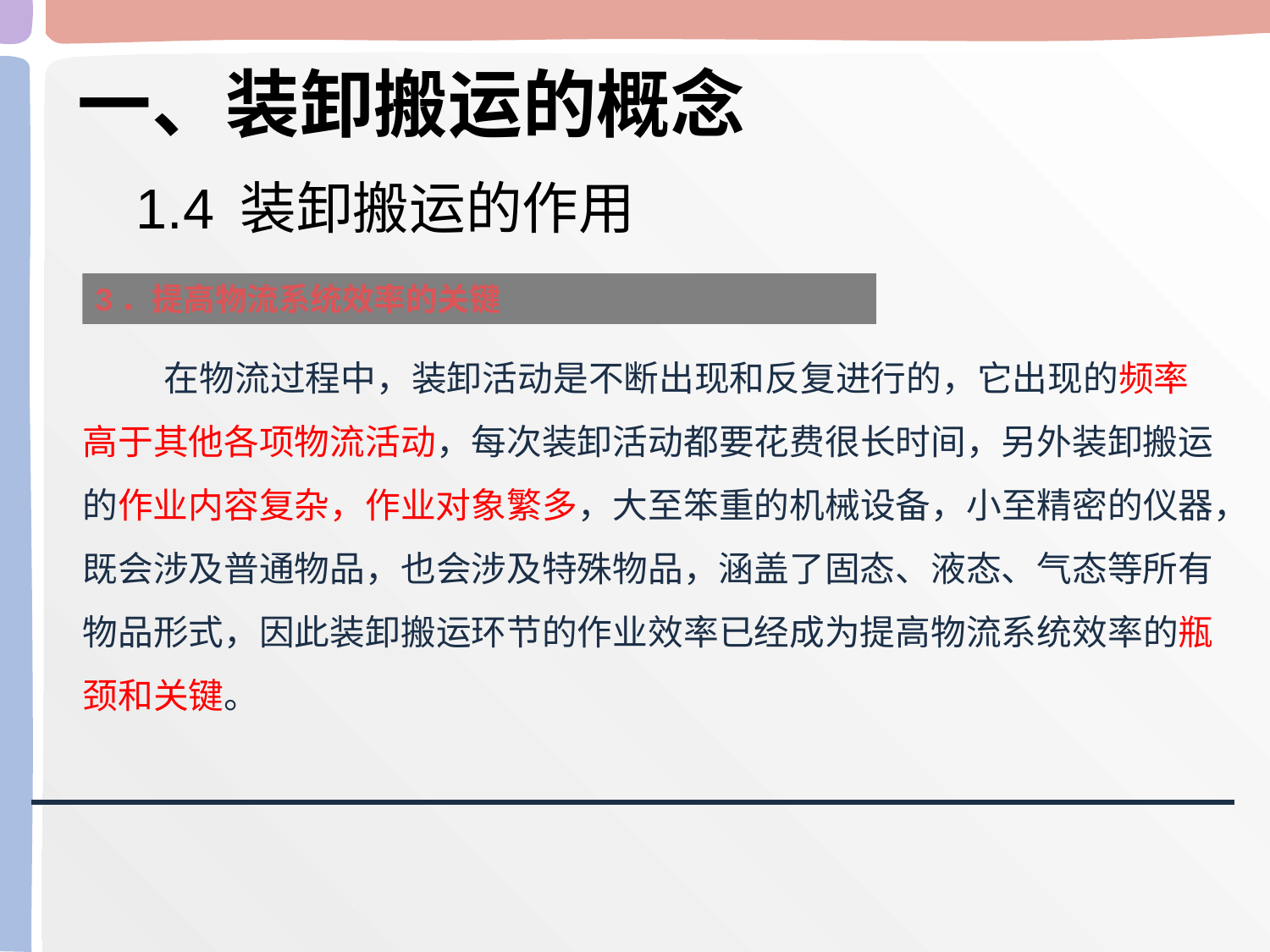

一、装卸搬运的概念
1.4  装卸搬运的作用
3．提高物流系统效率的关键
  在物流过程中，装卸活动是不断出现和反复进行的，它出现的频率高于其他各项物流活动，每次装卸活动都要花费很长时间，另外装卸搬运的作业内容复杂，作业对象繁多，大至笨重的机械设备，小至精密的仪器，既会涉及普通物品，也会涉及特殊物品，涵盖了固态、液态、气态等所有物品形式，因此装卸搬运环节的作业效率已经成为提高物流系统效率的瓶颈和关键。